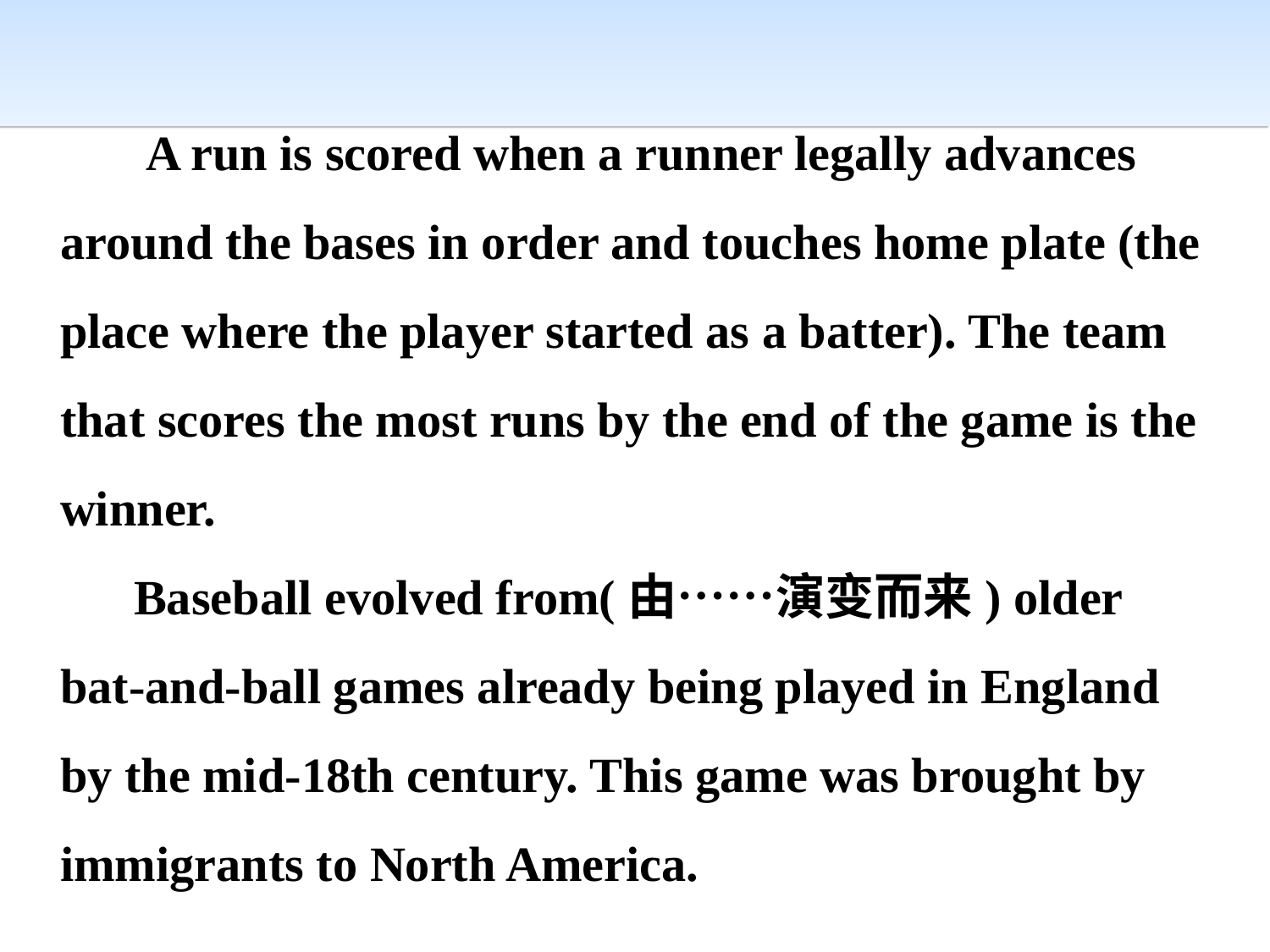

A run is scored when a runner legally advances around the bases in order and touches home plate (the place where the player started as a batter). The team that scores the most runs by the end of the game is the winner.
      Baseball evolved from(由……演变而来) older bat-and-ball games already being played in England by the mid-18th century. This game was brought by immigrants to North America.